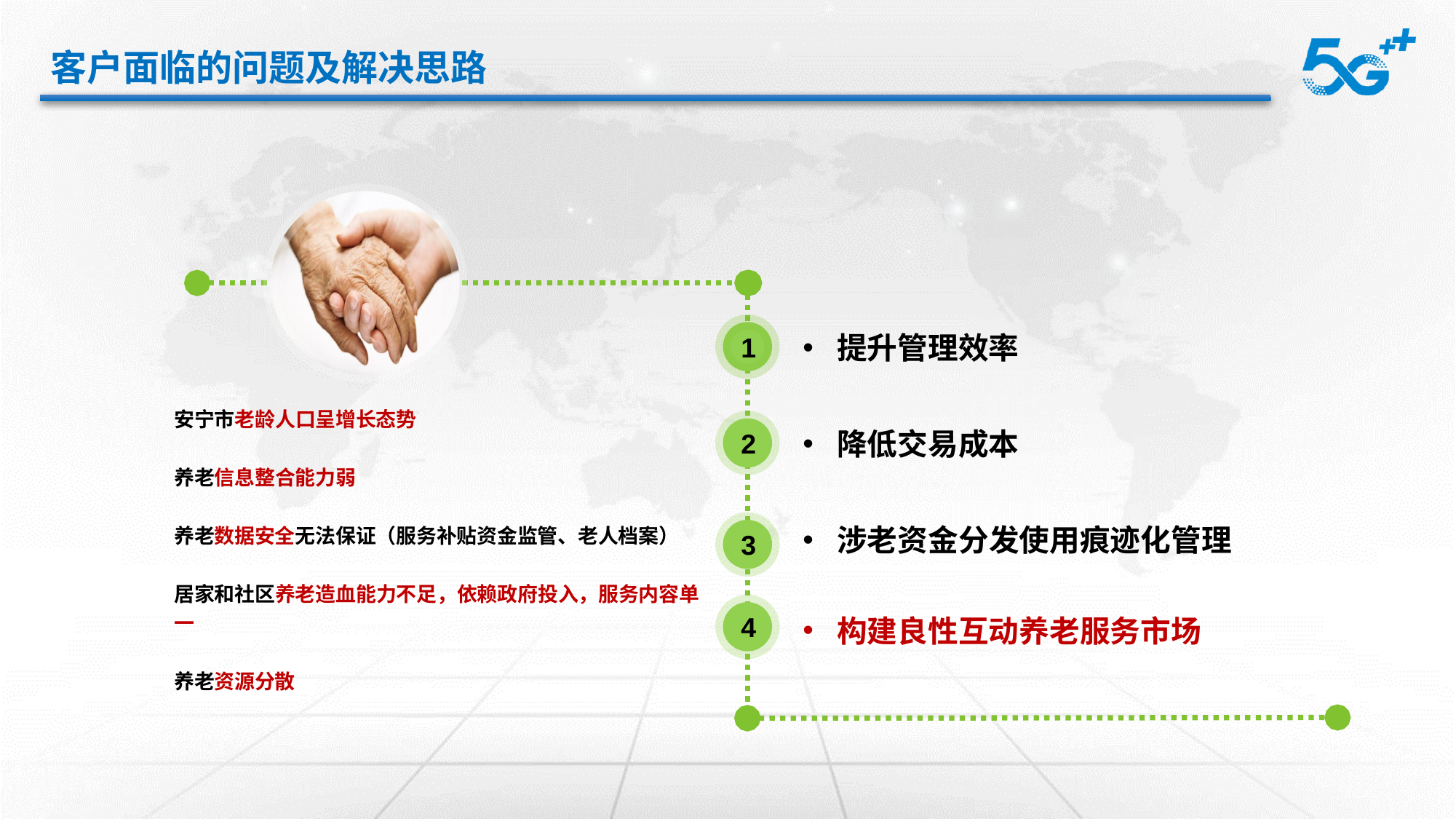

# 客户面临的问题及解决思路

提升管理效率
1
安宁市老龄人口呈增长态势

养老信息整合能力弱

养老数据安全无法保证（服务补贴资金监管、老人档案）

居家和社区养老造血能力不足，依赖政府投入，服务内容单一

养老资源分散
降低交易成本
2
涉老资金分发使用痕迹化管理
3
构建良性互动养老服务市场
4
16